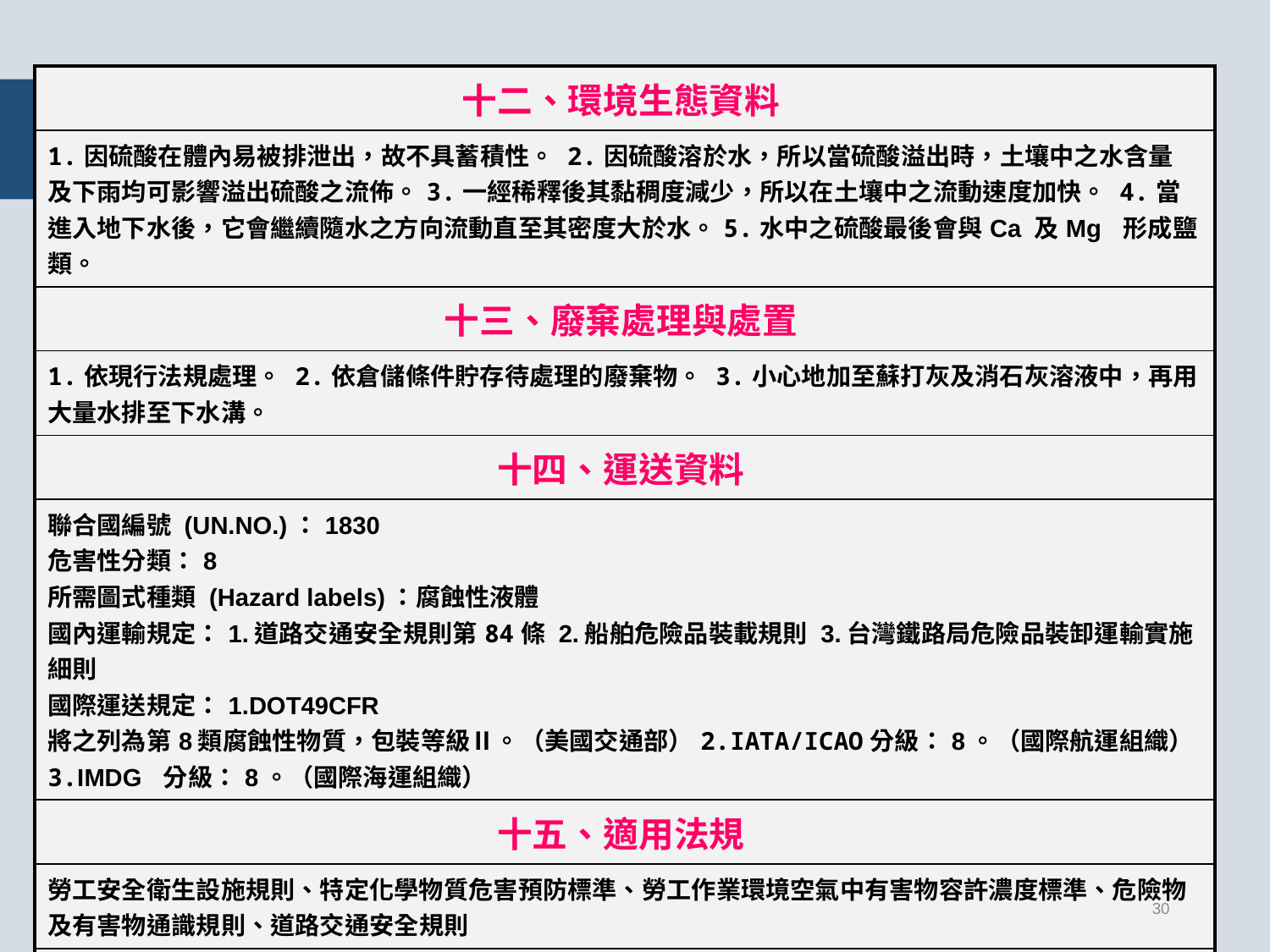

| 十二、環境生態資料 |
| --- |
| 1.因硫酸在體內易被排泄出，故不具蓄積性。 2.因硫酸溶於水，所以當硫酸溢出時，土壤中之水含量 及下雨均可影響溢出硫酸之流佈。3.一經稀釋後其黏稠度減少，所以在土壤中之流動速度加快。 4.當進入地下水後，它會繼續隨水之方向流動直至其密度大於水。5.水中之硫酸最後會與Ca 及Mg 形成鹽類。 |
| 十三、廢棄處理與處置 |
| 1.依現行法規處理。 2.依倉儲條件貯存待處理的廢棄物。 3.小心地加至蘇打灰及消石灰溶液中，再用大量水排至下水溝。 |
| 十四、運送資料 |
| 聯合國編號 (UN.NO.)：1830 危害性分類：8 所需圖式種類 (Hazard labels)：腐蝕性液體 國內運輸規定：1.道路交通安全規則第84條 2.船舶危險品裝載規則 3.台灣鐵路局危險品裝卸運輸實施細則 國際運送規定：1.DOT49CFR 將之列為第8類腐蝕性物質，包裝等級Ⅱ。（美國交通部）2.IATA/ICAO分級：8。（國際航運組織）3.IMDG 分級：8。（國際海運組織） |
| 十五、適用法規 |
| 勞工安全衛生設施規則、特定化學物質危害預防標準、勞工作業環境空氣中有害物容許濃度標準、危險物及有害物通識規則、道路交通安全規則 |
| 十六、其他資料 |
| 參考文獻：Aldrich Sigma RDH Fluka 之MSDS英文版，工研院中文版等相關資料 製表日期：民國九十六年十月十四日 |
30